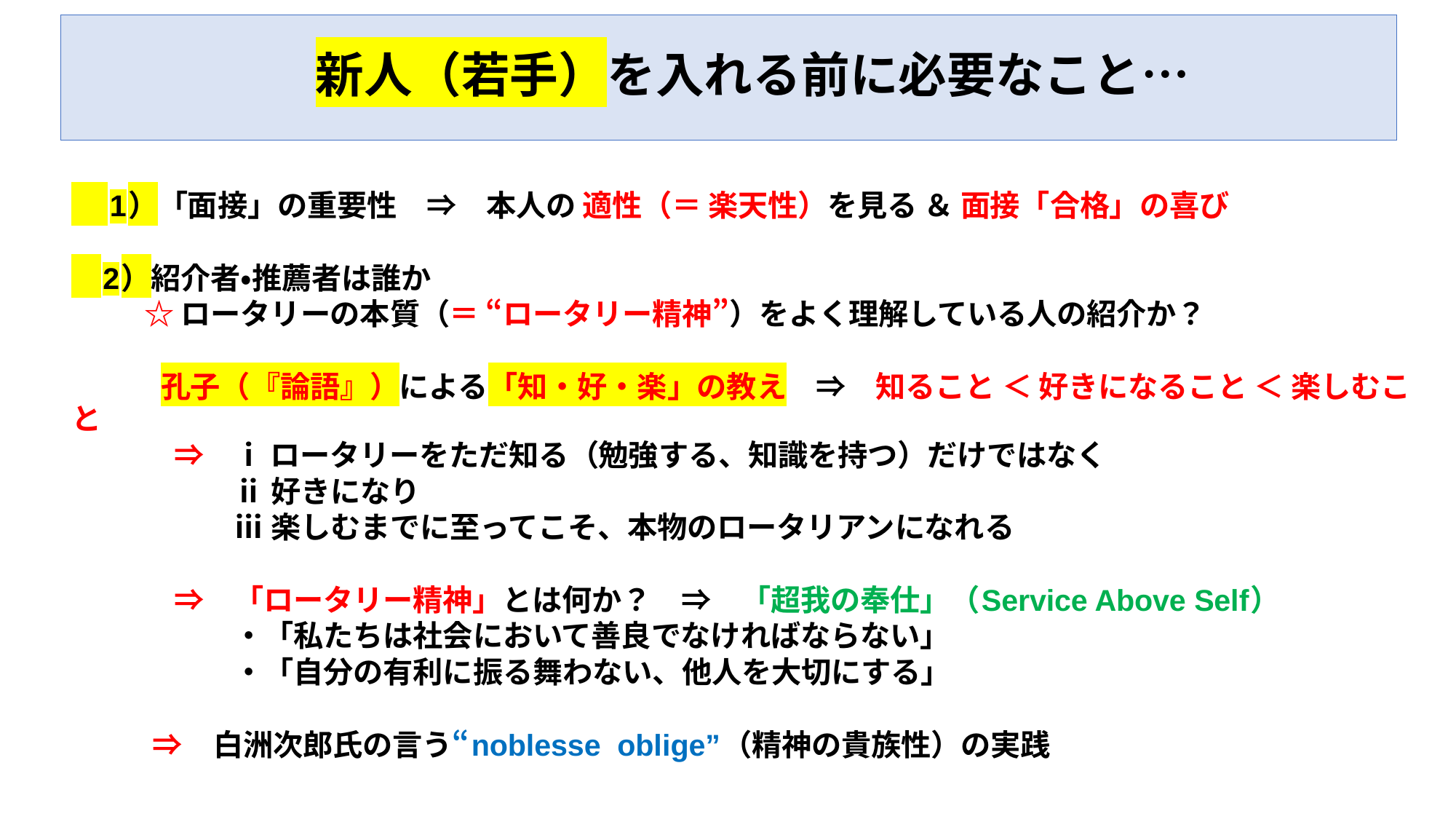

# 新人（若手）を入れる前に必要なこと…

　 1）「面接」の重要性　⇒　本人の 適性（＝ 楽天性）を見る ＆ 面接「合格」の喜び

　2）紹介者・推薦者は誰か
　　  ☆ ロータリーの本質（＝ “ロータリー精神”）をよく理解している人の紹介か？

　　　孔子（『論語』）による「知・好・楽」の教え　⇒　知ること ＜ 好きになること ＜ 楽しむこと
　　  　⇒　ⅰ ロータリーをただ知る（勉強する、知識を持つ）だけではなく
　　  　　　ⅱ 好きになり
　  　　　　ⅲ 楽しむまでに至ってこそ、本物のロータリアンになれる

　　　  ⇒　「ロータリー精神」とは何か？　⇒　「超我の奉仕」（Service Above Self）
　　  　　　・「私たちは社会において善良でなければならない」
　  　　　　・「自分の有利に振る舞わない、他人を大切にする」

            ⇒　白洲次郎氏の言う“noblesse  oblige”（精神の貴族性）の実践